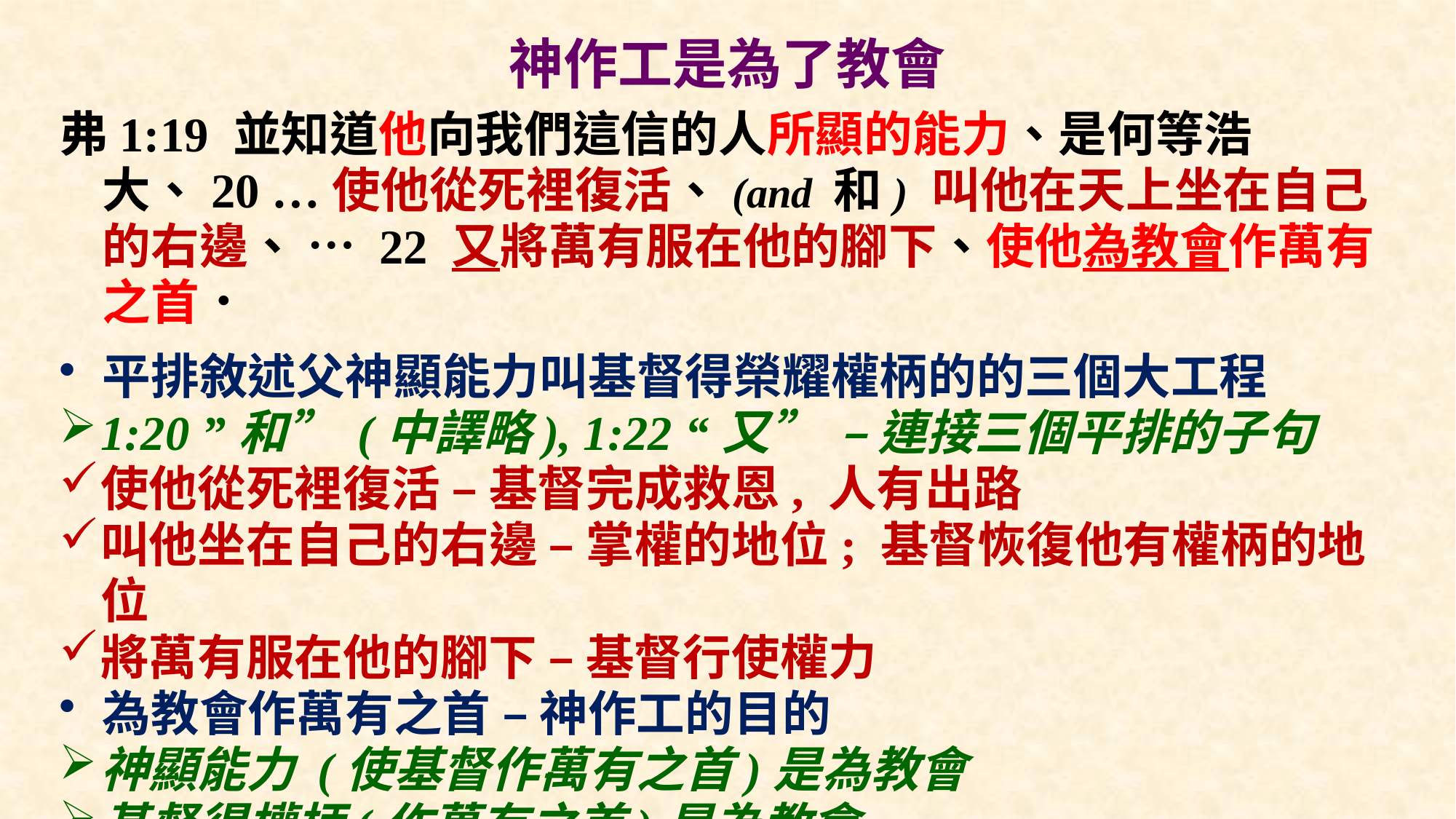

# 神作工是為了教會
弗1:19 並知道他向我們這信的人所顯的能力、是何等浩大、20 …使他從死裡復活、(and 和) 叫他在天上坐在自己的右邊、 … 22 又將萬有服在他的腳下、使他為教會作萬有之首．
平排敘述父神顯能力叫基督得榮耀權柄的的三個大工程
1:20 ”和” (中譯略), 1:22 “又”  – 連接三個平排的子句
使他從死裡復活 – 基督完成救恩, 人有出路
叫他坐在自己的右邊 – 掌權的地位; 基督恢復他有權柄的地位
將萬有服在他的腳下 – 基督行使權力
為教會作萬有之首 – 神作工的目的
神顯能力 (使基督作萬有之首)是為教會
基督得權柄(作萬有之首)是為教會